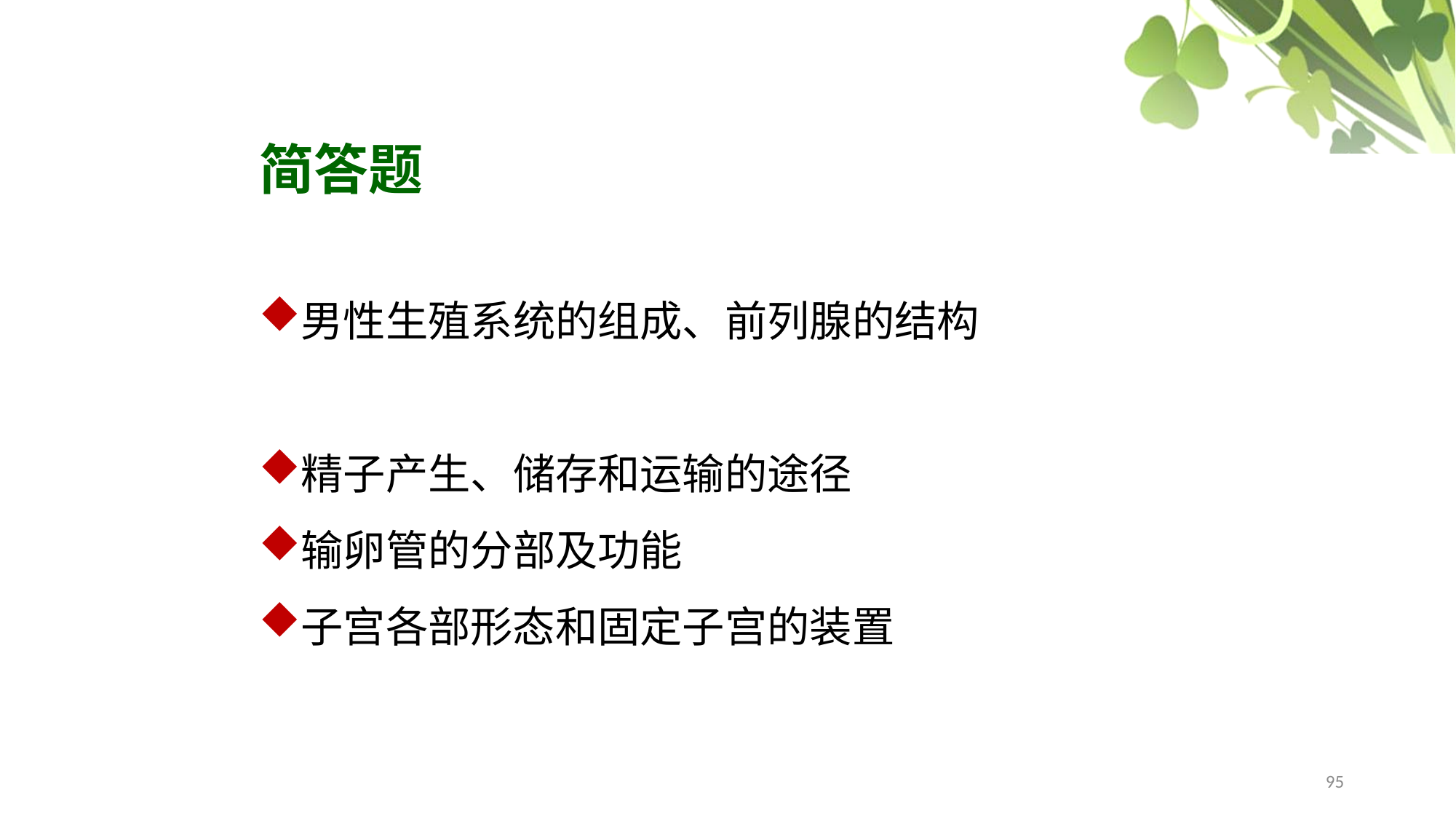

简答题
男性生殖系统的组成、前列腺的结构
精子产生、储存和运输的途径
输卵管的分部及功能
子宫各部形态和固定子宫的装置
95